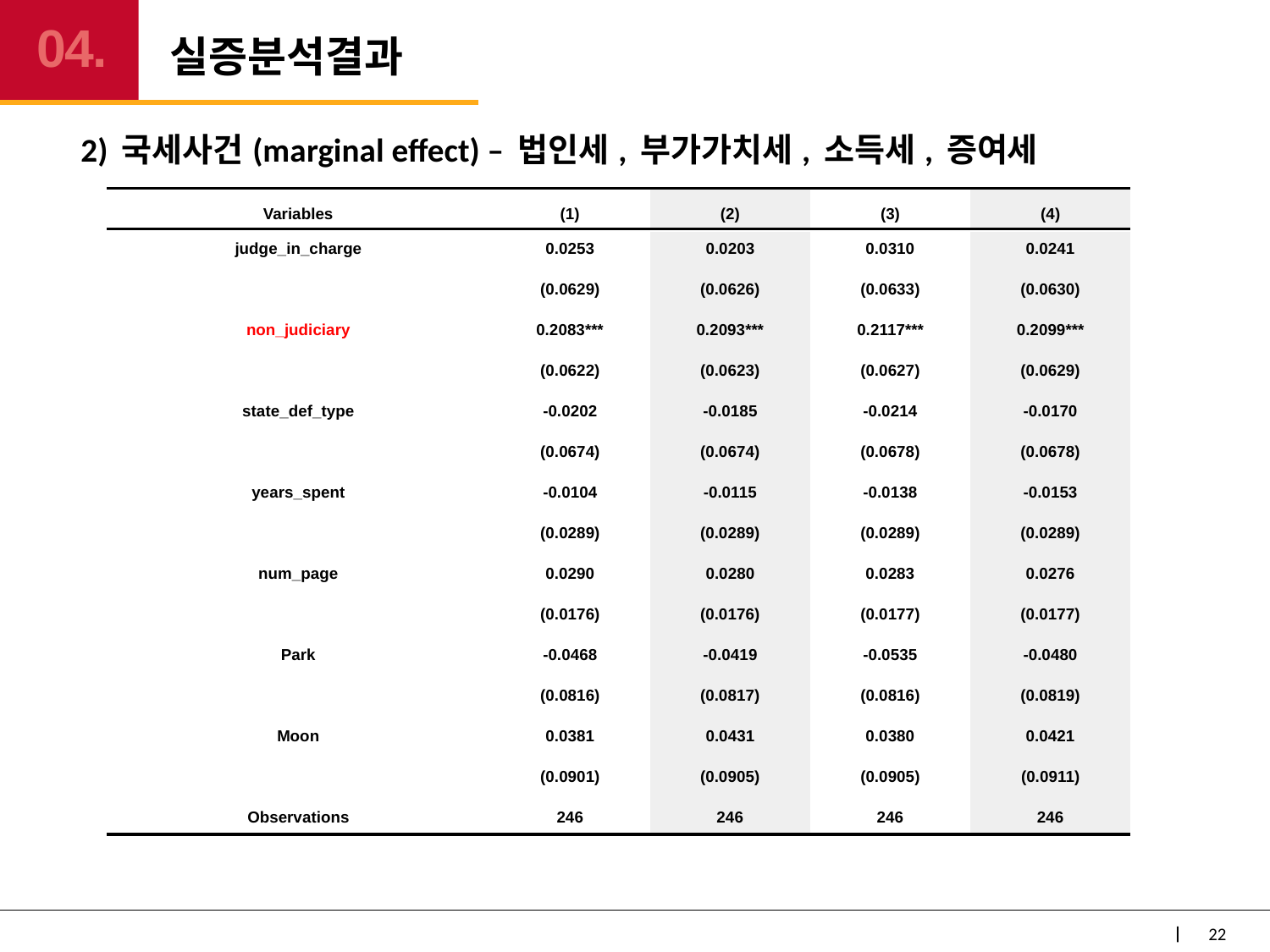

# 실증분석결과
04.
2) 국세사건(marginal effect) – 법인세, 부가가치세, 소득세, 증여세

| Variables | (1) | (2) | (3) | (4) |
| --- | --- | --- | --- | --- |

| judge\_in\_charge | 0.0253 | 0.0203 | 0.0310 | 0.0241 |
| --- | --- | --- | --- | --- |
|  | (0.0629) | (0.0626) | (0.0633) | (0.0630) |
| non\_judiciary | 0.2083\*\*\* | 0.2093\*\*\* | 0.2117\*\*\* | 0.2099\*\*\* |
|  | (0.0622) | (0.0623) | (0.0627) | (0.0629) |
| state\_def\_type | -0.0202 | -0.0185 | -0.0214 | -0.0170 |
|  | (0.0674) | (0.0674) | (0.0678) | (0.0678) |
| years\_spent | -0.0104 | -0.0115 | -0.0138 | -0.0153 |
|  | (0.0289) | (0.0289) | (0.0289) | (0.0289) |
| num\_page | 0.0290 | 0.0280 | 0.0283 | 0.0276 |
|  | (0.0176) | (0.0176) | (0.0177) | (0.0177) |
| Park | -0.0468 | -0.0419 | -0.0535 | -0.0480 |
|  | (0.0816) | (0.0817) | (0.0816) | (0.0819) |
| Moon | 0.0381 | 0.0431 | 0.0380 | 0.0421 |
|  | (0.0901) | (0.0905) | (0.0905) | (0.0911) |
| Observations | 246 | 246 | 246 | 246 |